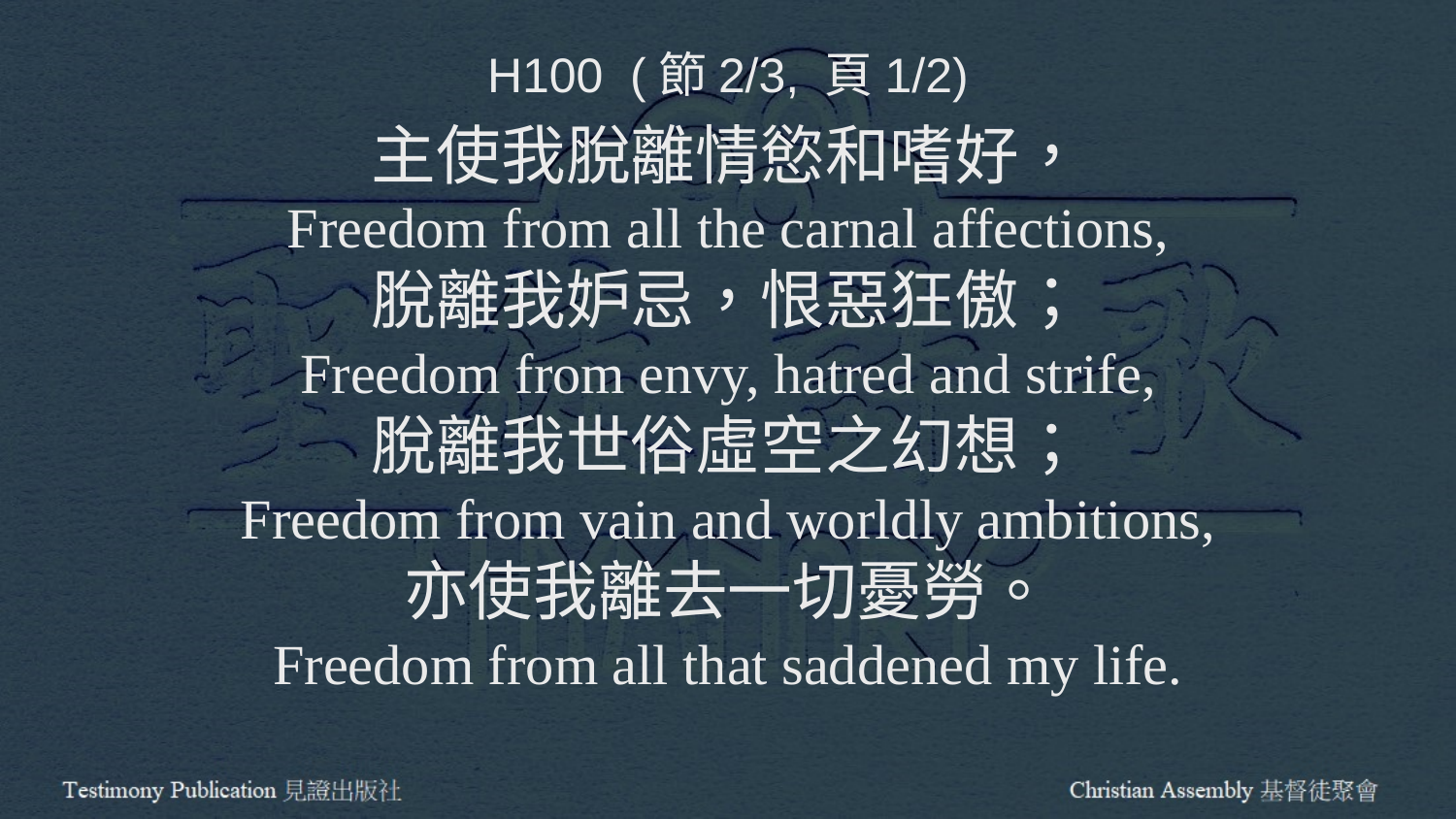

H100  (節2/3, 頁1/2)
主使我脫離情慾和嗜好，
Freedom from all the carnal affections,
脫離我妒忌，恨惡狂傲；
Freedom from envy, hatred and strife,
脫離我世俗虛空之幻想；
Freedom from vain and worldly ambitions,
亦使我離去一切憂勞。
Freedom from all that saddened my life.